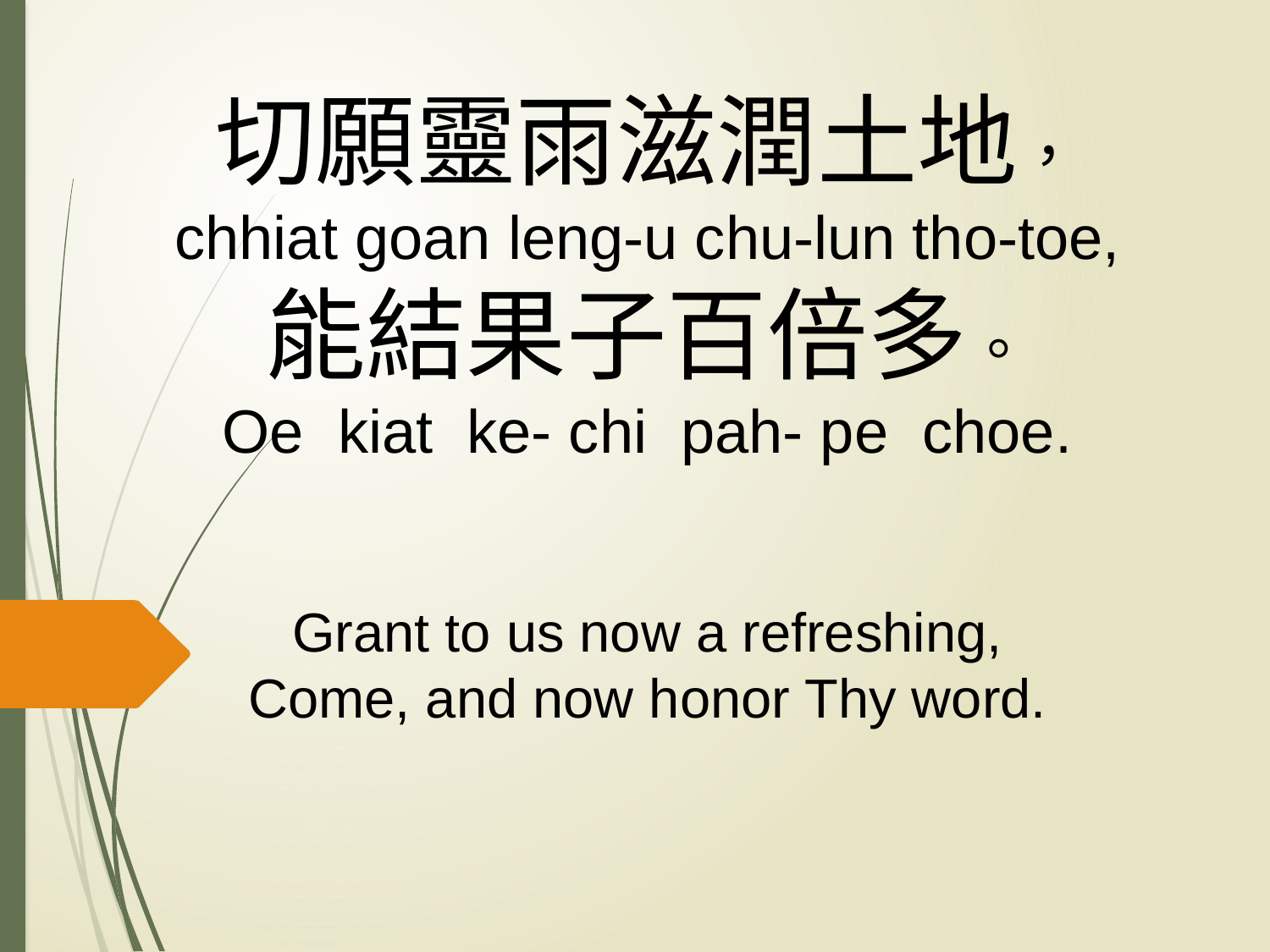

# 切願靈雨滋潤土地， chhiat goan leng-u chu-lun tho-toe, 能結果子百倍多。 Oe  kiat  ke- chi  pah- pe  choe. Grant to us now a refreshing, Come, and now honor Thy word.